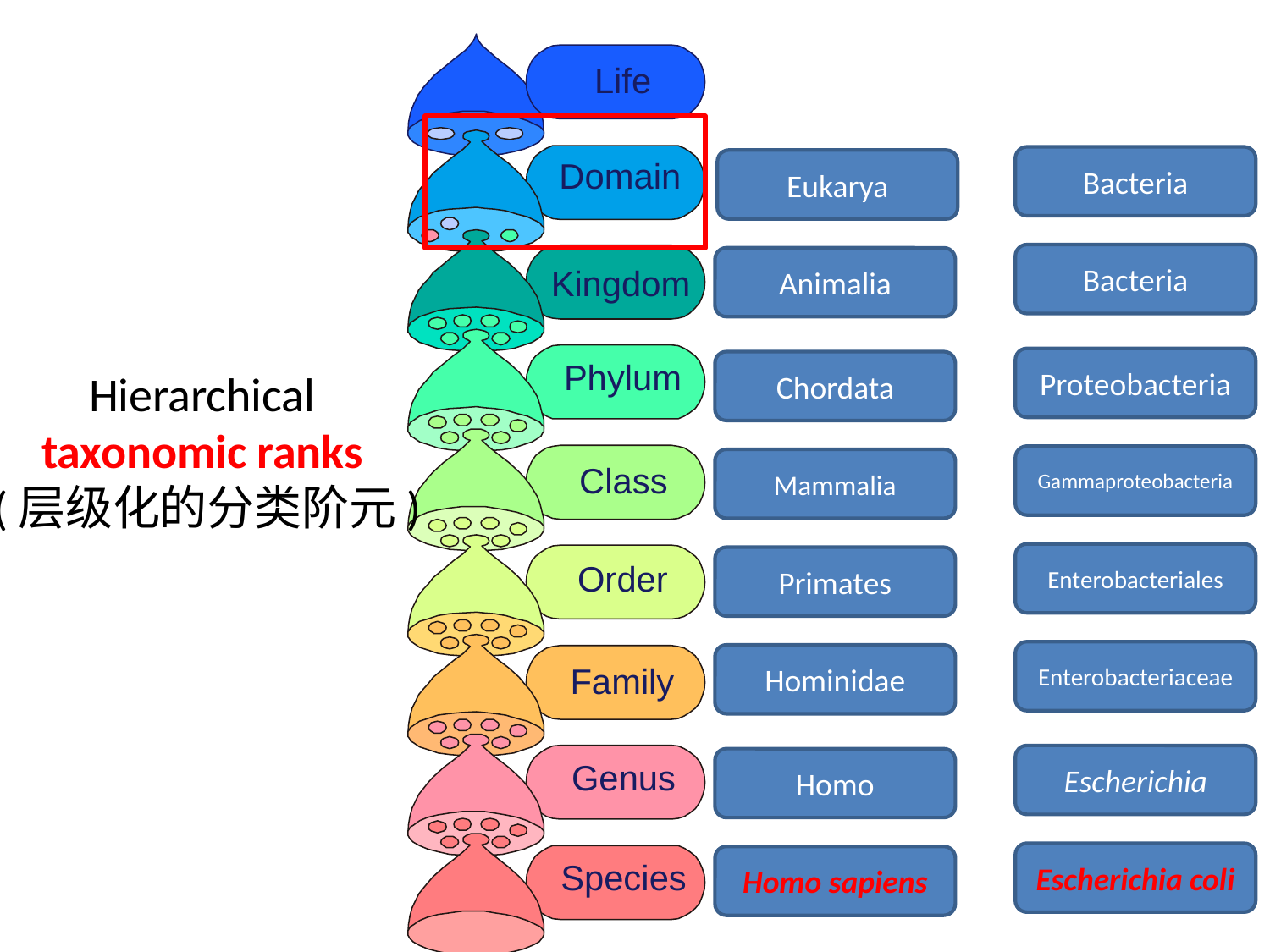

Life

Domain

Kingdom

Phylum

Class

Order

Family

Genus

Species

Bacteria
Eukarya
Bacteria
Animalia
Proteobacteria
Chordata
# Hierarchical taxonomic ranks (层级化的分类阶元)
Gammaproteobacteria
Mammalia
Enterobacteriales
Primates
Enterobacteriaceae
Hominidae
Escherichia
Homo
Escherichia coli
Homo sapiens